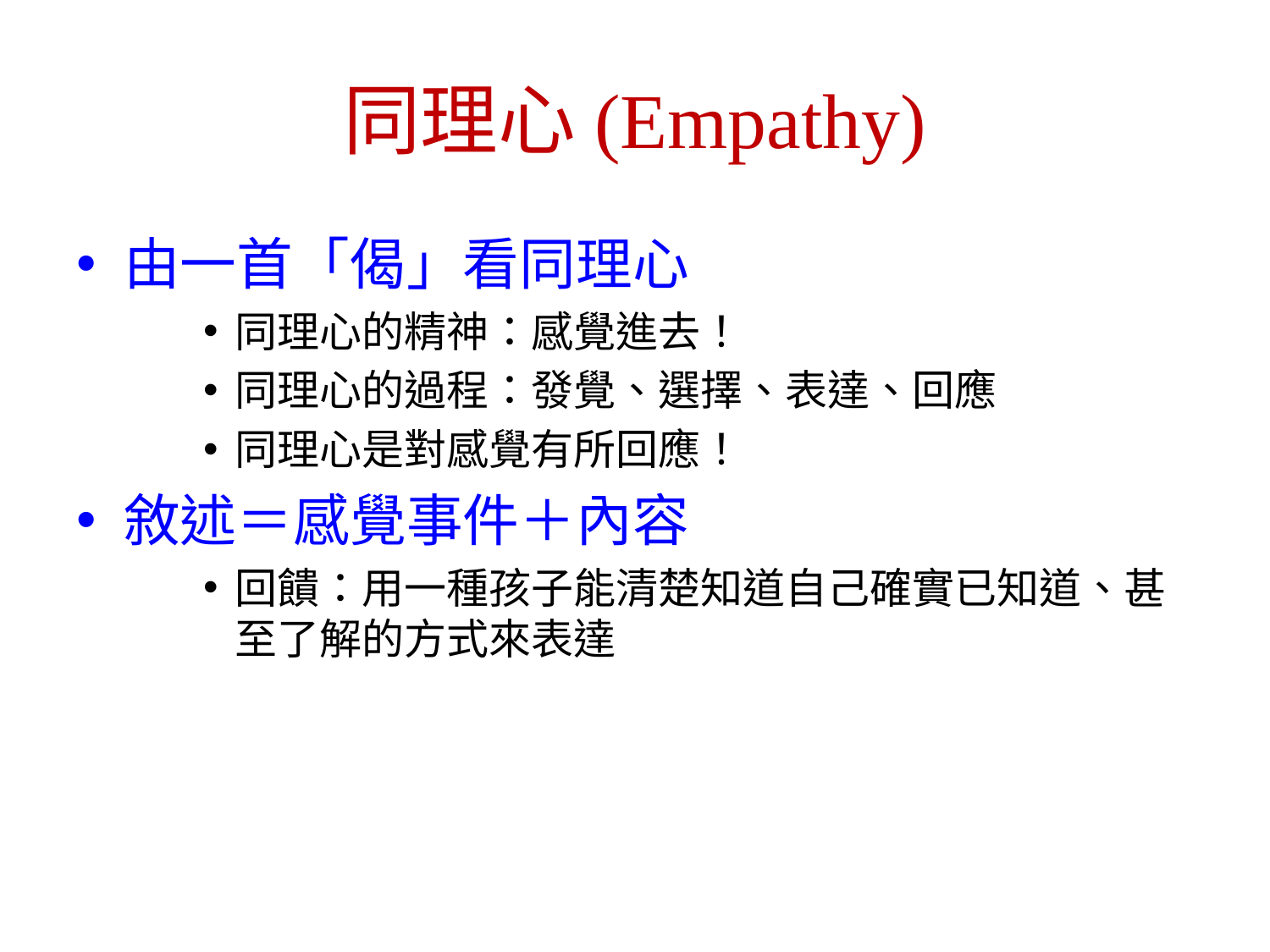

# 同理心(Empathy)
由一首「偈」看同理心
同理心的精神：感覺進去！
同理心的過程：發覺、選擇、表達、回應
同理心是對感覺有所回應！
敘述＝感覺事件＋內容
回饋：用一種孩子能清楚知道自己確實已知道、甚至了解的方式來表達